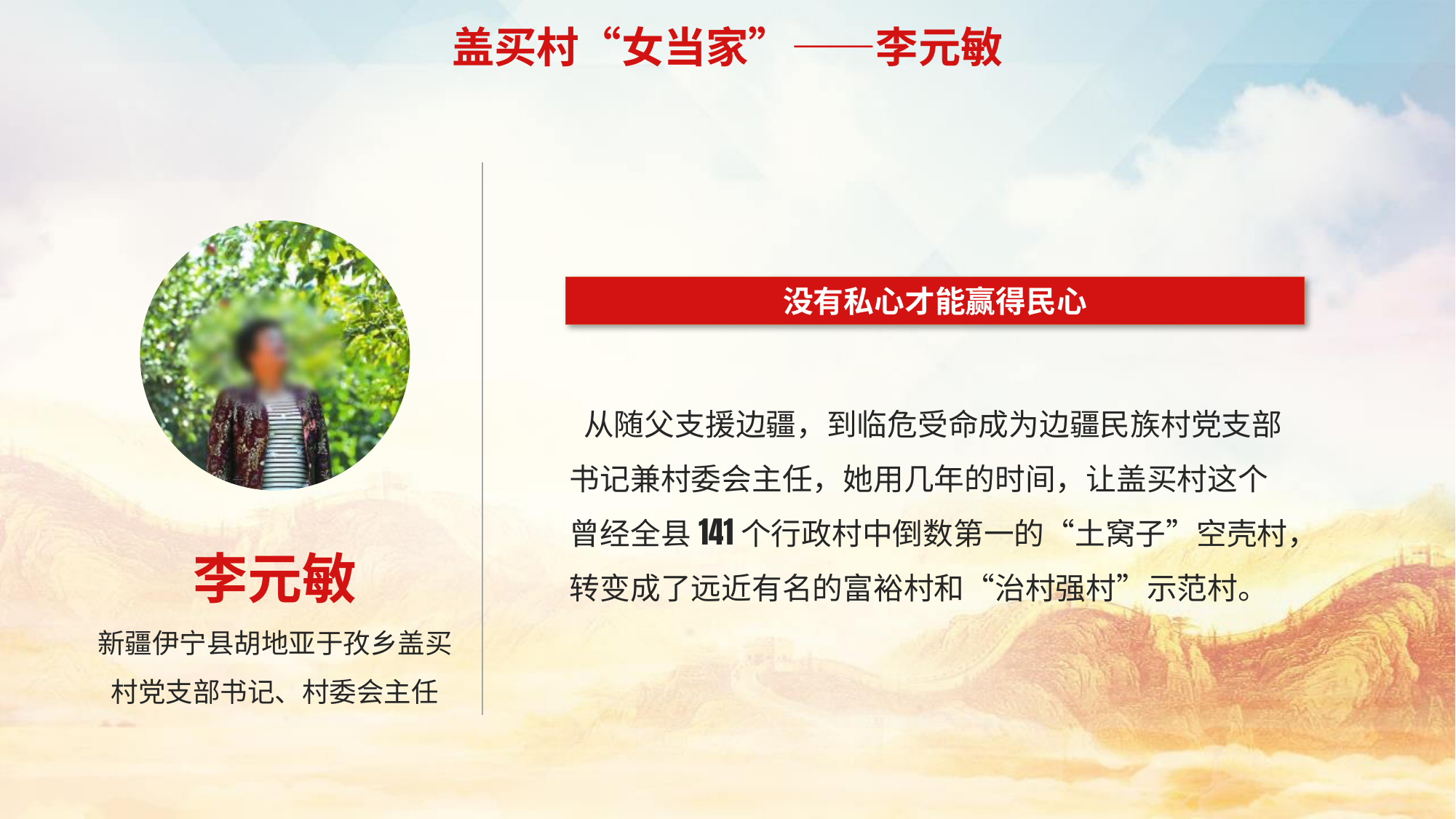

盖买村“女当家”——李元敏

李元敏
新疆伊宁县胡地亚于孜乡盖买村党支部书记、村委会主任
没有私心才能赢得民心
 从随父支援边疆，到临危受命成为边疆民族村党支部书记兼村委会主任，她用几年的时间，让盖买村这个曾经全县141个行政村中倒数第一的“土窝子”空壳村，转变成了远近有名的富裕村和“治村强村”示范村。